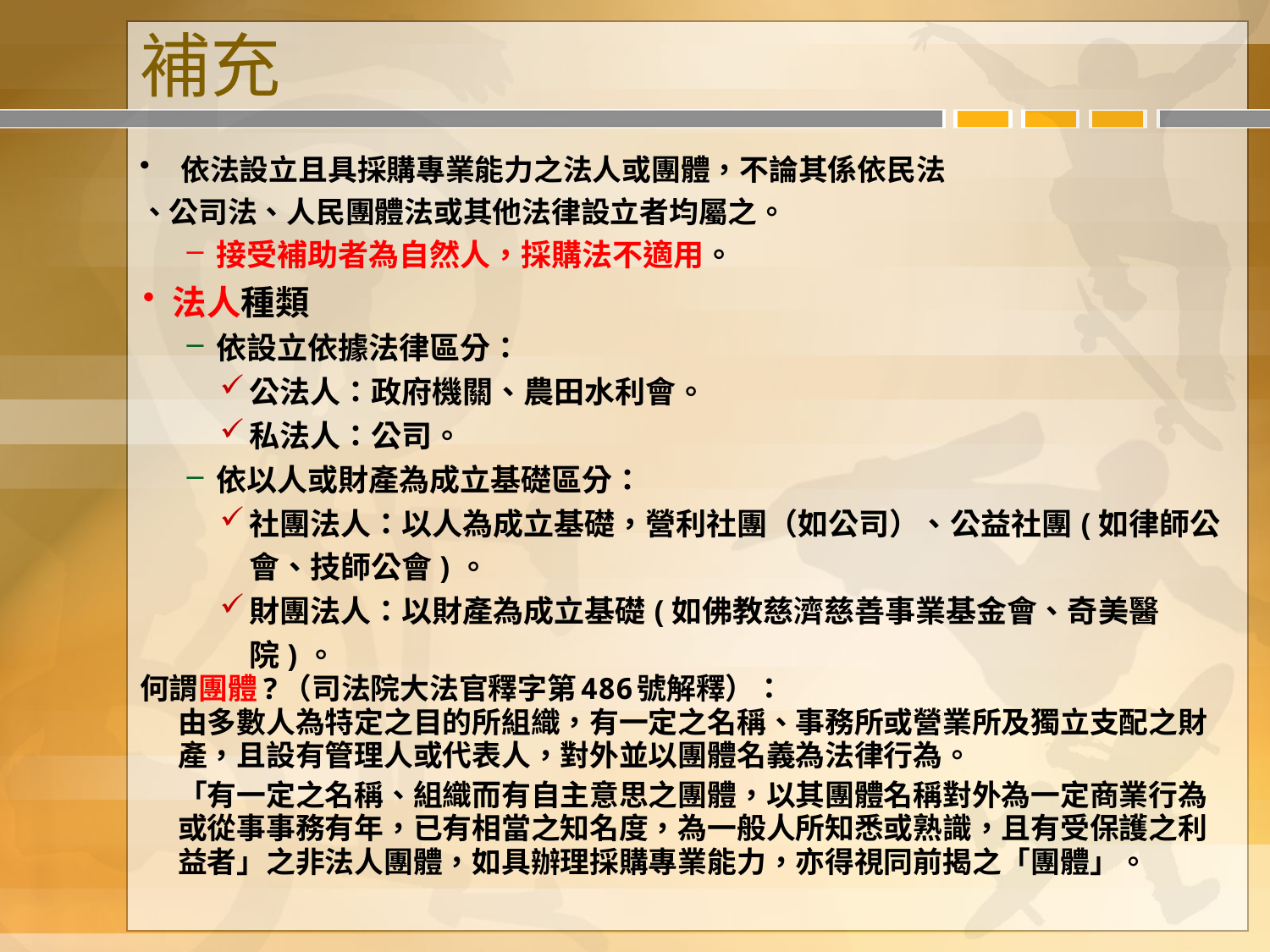

# 補充
依法設立且具採購專業能力之法人或團體，不論其係依民法
、公司法、人民團體法或其他法律設立者均屬之。
接受補助者為自然人，採購法不適用。
法人種類
依設立依據法律區分：
公法人：政府機關、農田水利會。
私法人：公司。
依以人或財產為成立基礎區分：
社團法人：以人為成立基礎，營利社團（如公司）、公益社團(如律師公會、技師公會)。
財團法人：以財產為成立基礎(如佛教慈濟慈善事業基金會、奇美醫院)。
何謂團體?（司法院大法官釋字第486號解釋）：
由多數人為特定之目的所組織，有一定之名稱、事務所或營業所及獨立支配之財產，且設有管理人或代表人，對外並以團體名義為法律行為。
「有一定之名稱、組織而有自主意思之團體，以其團體名稱對外為一定商業行為或從事事務有年，已有相當之知名度，為一般人所知悉或熟識，且有受保護之利益者」之非法人團體，如具辦理採購專業能力，亦得視同前揭之「團體」。